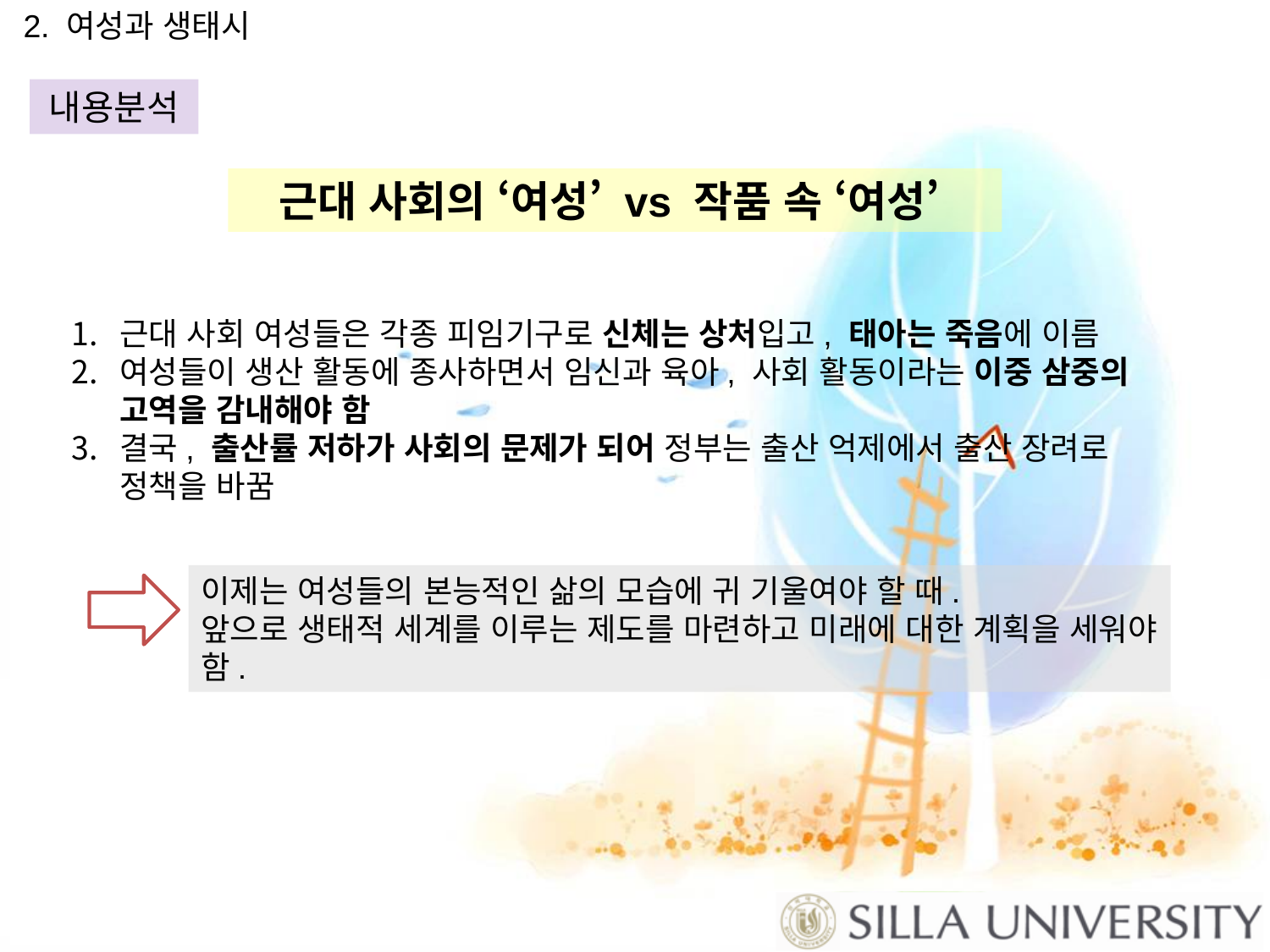

내용분석
근대 사회의 ‘여성’ vs 작품 속 ‘여성’
근대 사회 여성들은 각종 피임기구로 신체는 상처입고, 태아는 죽음에 이름
여성들이 생산 활동에 종사하면서 임신과 육아, 사회 활동이라는 이중 삼중의 고역을 감내해야 함
결국, 출산률 저하가 사회의 문제가 되어 정부는 출산 억제에서 출산 장려로 정책을 바꿈

이제는 여성들의 본능적인 삶의 모습에 귀 기울여야 할 때.
앞으로 생태적 세계를 이루는 제도를 마련하고 미래에 대한 계획을 세워야 함.